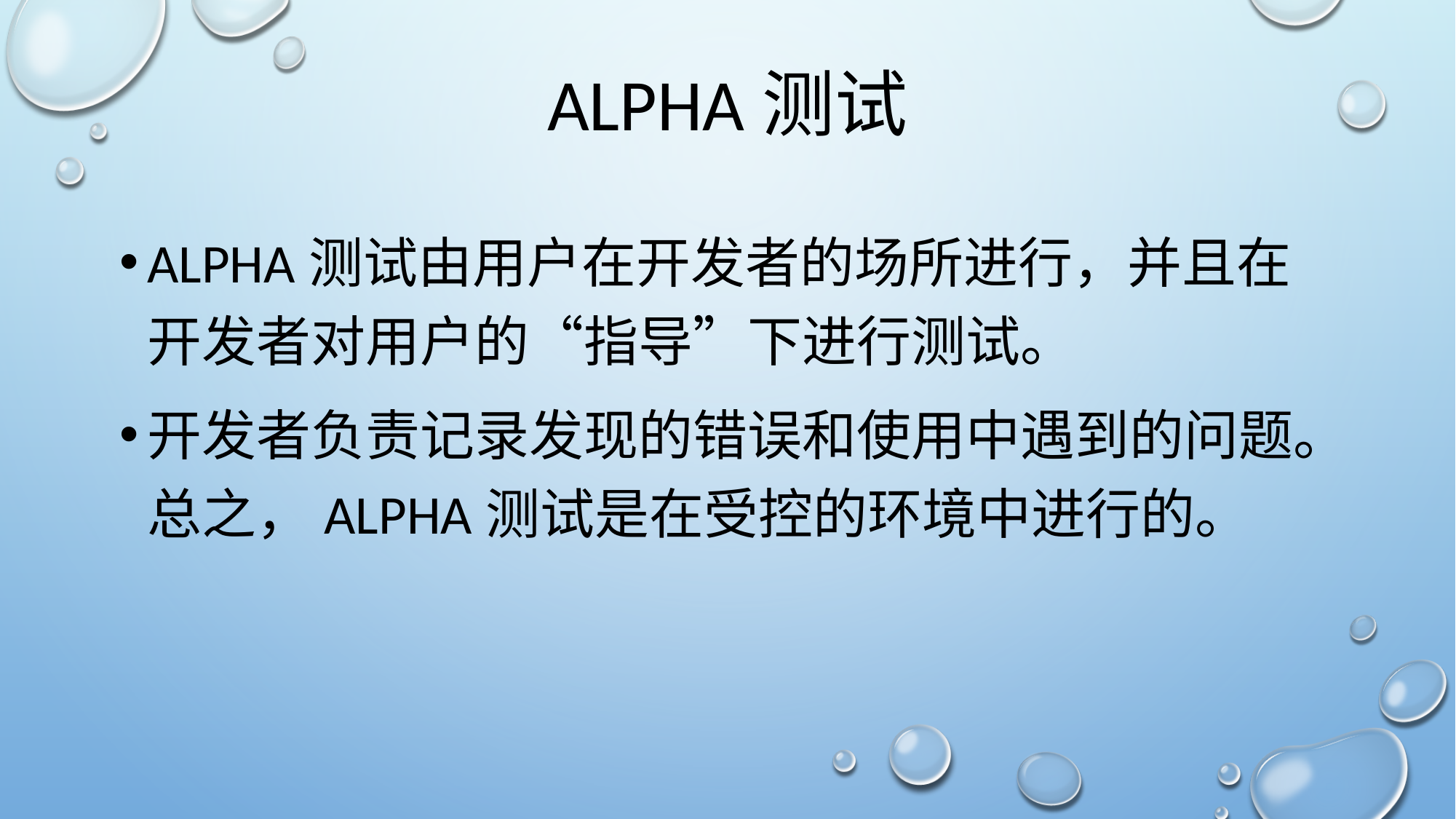

# Alpha测试
Alpha测试由用户在开发者的场所进行，并且在开发者对用户的“指导”下进行测试。
开发者负责记录发现的错误和使用中遇到的问题。总之，Alpha测试是在受控的环境中进行的。